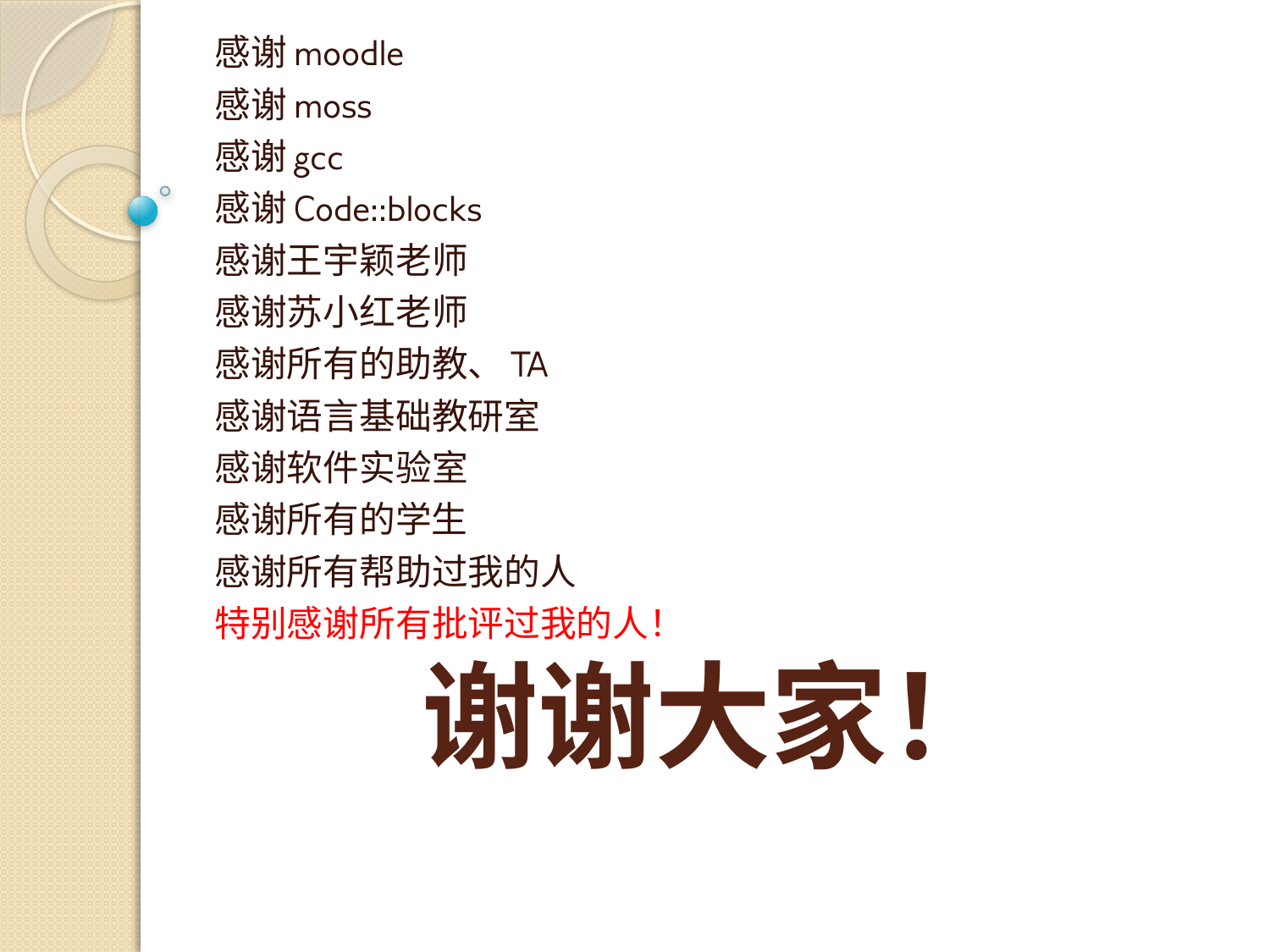

感谢moodle
感谢moss
感谢gcc
感谢Code::blocks
感谢王宇颖老师
感谢苏小红老师
感谢所有的助教、TA
感谢语言基础教研室
感谢软件实验室
感谢所有的学生
感谢所有帮助过我的人
特别感谢所有批评过我的人！
# 谢谢大家！